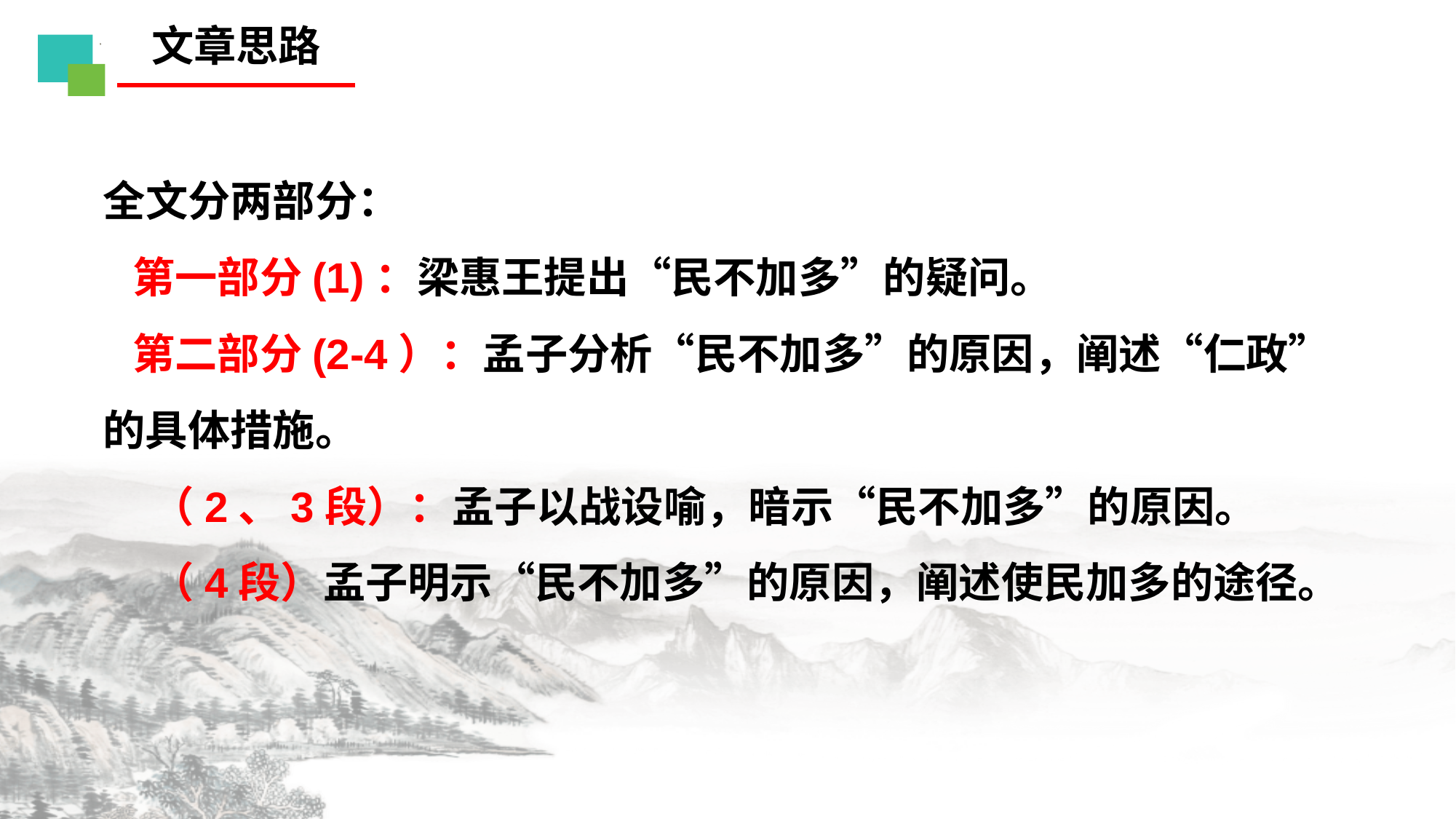

文章思路

全文分两部分：
  第一部分(1)：梁惠王提出“民不加多”的疑问。
  第二部分(2-4）：孟子分析“民不加多”的原因，阐述“仁政”的具体措施。
    （2、3段）：孟子以战设喻，暗示“民不加多”的原因。
    （4段）孟子明示“民不加多”的原因，阐述使民加多的途径。